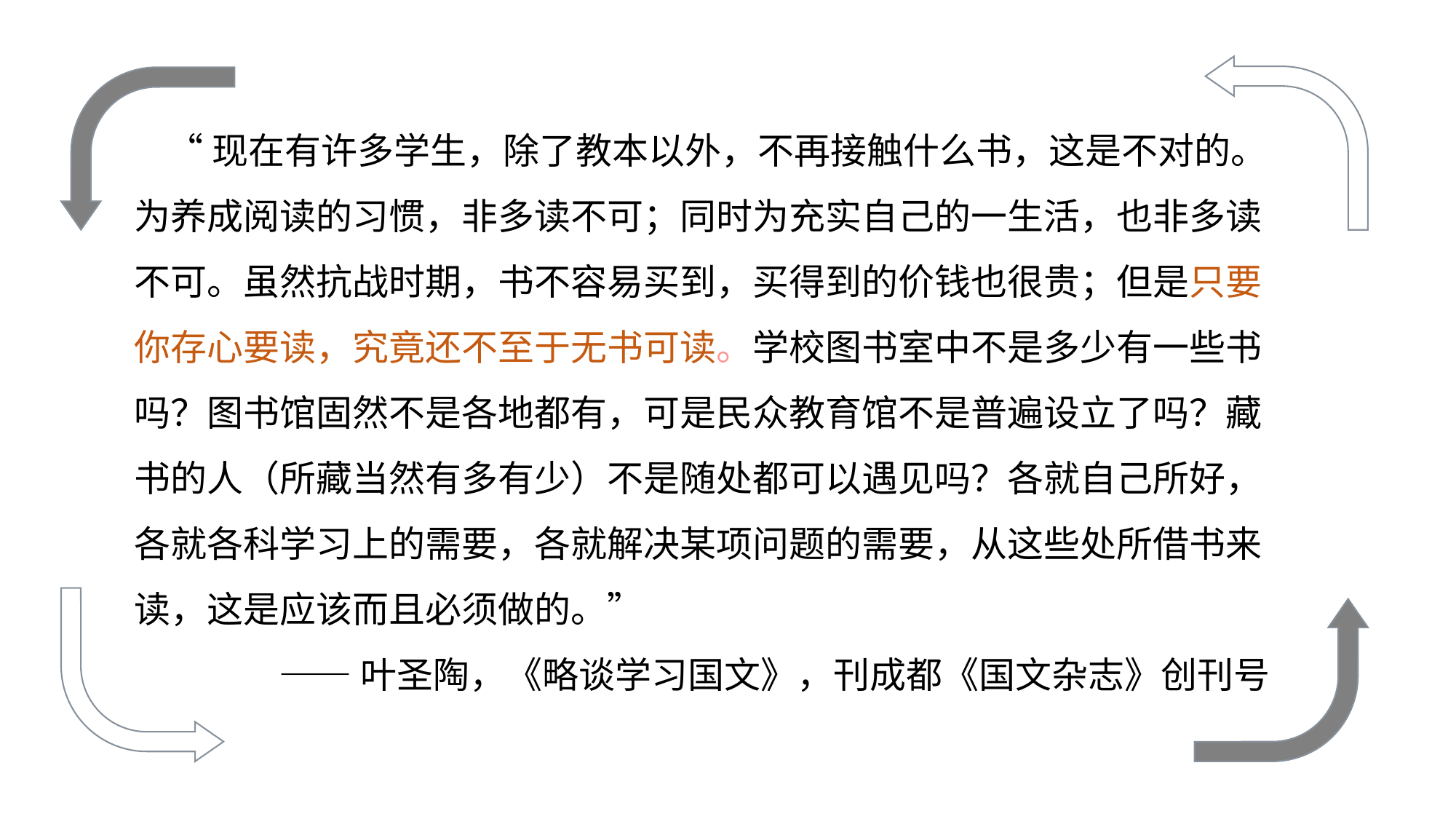

“现在有许多学生，除了教本以外，不再接触什么书，这是不对的。为养成阅读的习惯，非多读不可；同时为充实自己的一生活，也非多读不可。虽然抗战时期，书不容易买到，买得到的价钱也很贵；但是只要你存心要读，究竟还不至于无书可读。学校图书室中不是多少有一些书吗？图书馆固然不是各地都有，可是民众教育馆不是普遍设立了吗？藏书的人（所藏当然有多有少）不是随处都可以遇见吗？各就自己所好，各就各科学习上的需要，各就解决某项问题的需要，从这些处所借书来读，这是应该而且必须做的。”
——叶圣陶，《略谈学习国文》，刊成都《国文杂志》创刊号